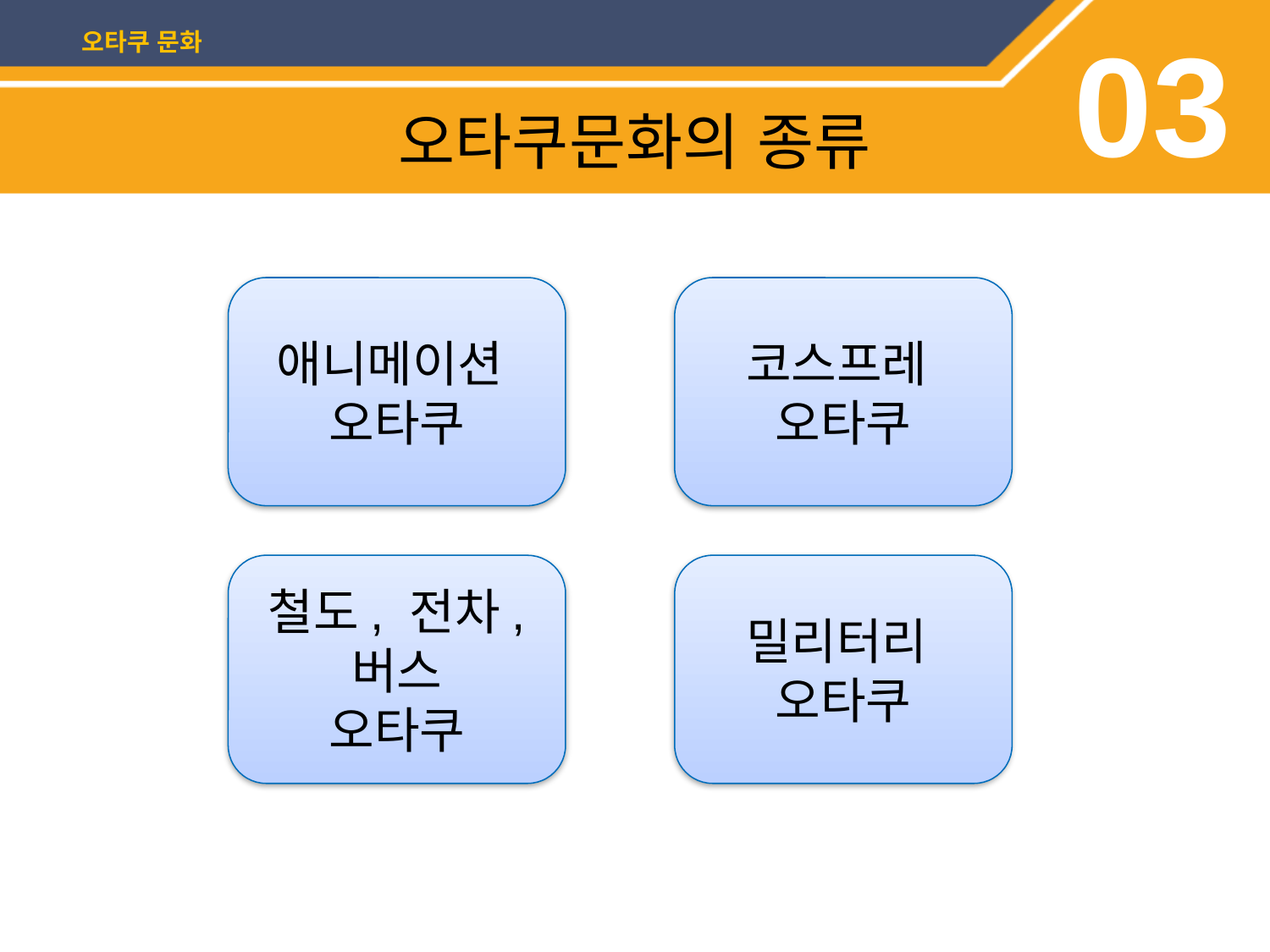

03
오타쿠 문화
# 오타쿠문화의 종류
애니메이션
오타쿠
코스프레
오타쿠
철도, 전차, 버스
오타쿠
밀리터리
오타쿠